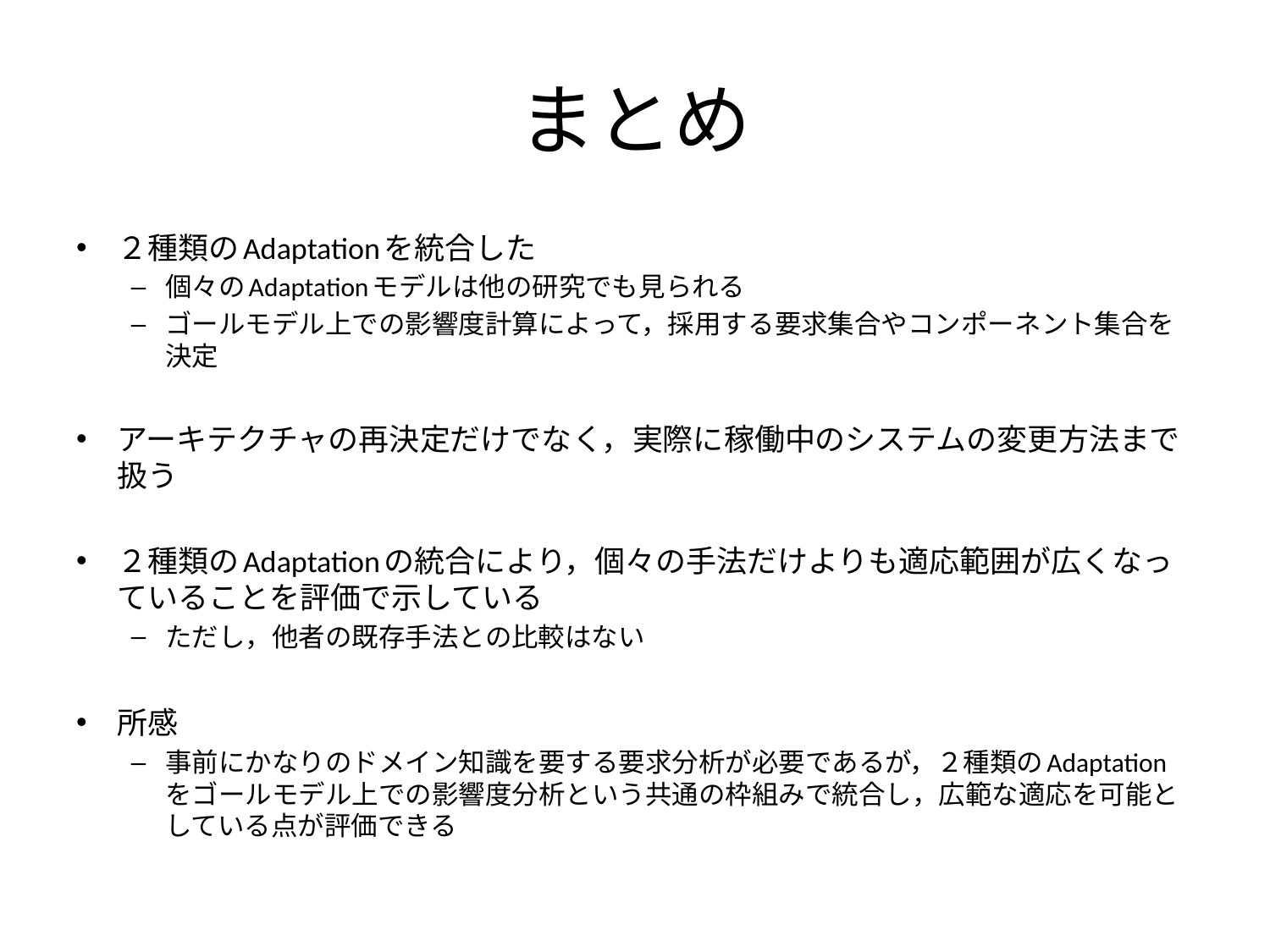

# まとめ
２種類のAdaptationを統合した
個々のAdaptationモデルは他の研究でも見られる
ゴールモデル上での影響度計算によって，採用する要求集合やコンポーネント集合を決定

アーキテクチャの再決定だけでなく，実際に稼働中のシステムの変更方法まで扱う

２種類のAdaptationの統合により，個々の手法だけよりも適応範囲が広くなっていることを評価で示している
ただし，他者の既存手法との比較はない

所感
事前にかなりのドメイン知識を要する要求分析が必要であるが，２種類のAdaptationをゴールモデル上での影響度分析という共通の枠組みで統合し，広範な適応を可能としている点が評価できる